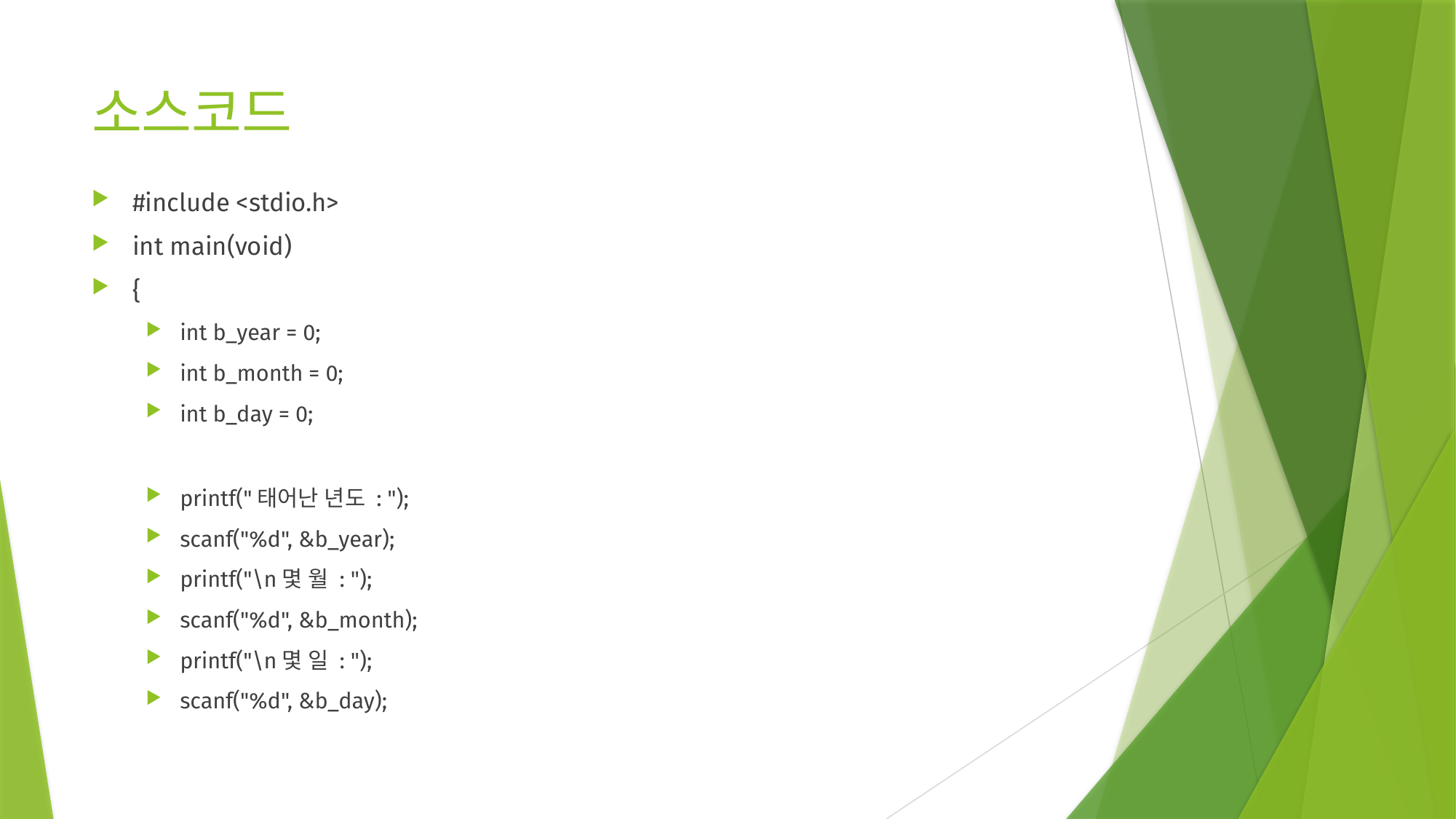

# 소스코드
#include <stdio.h>
int main(void)
{
int b_year = 0;
int b_month = 0;
int b_day = 0;

printf("태어난 년도 : ");
scanf("%d", &b_year);
printf("\n몇 월 : ");
scanf("%d", &b_month);
printf("\n몇 일 : ");
scanf("%d", &b_day);